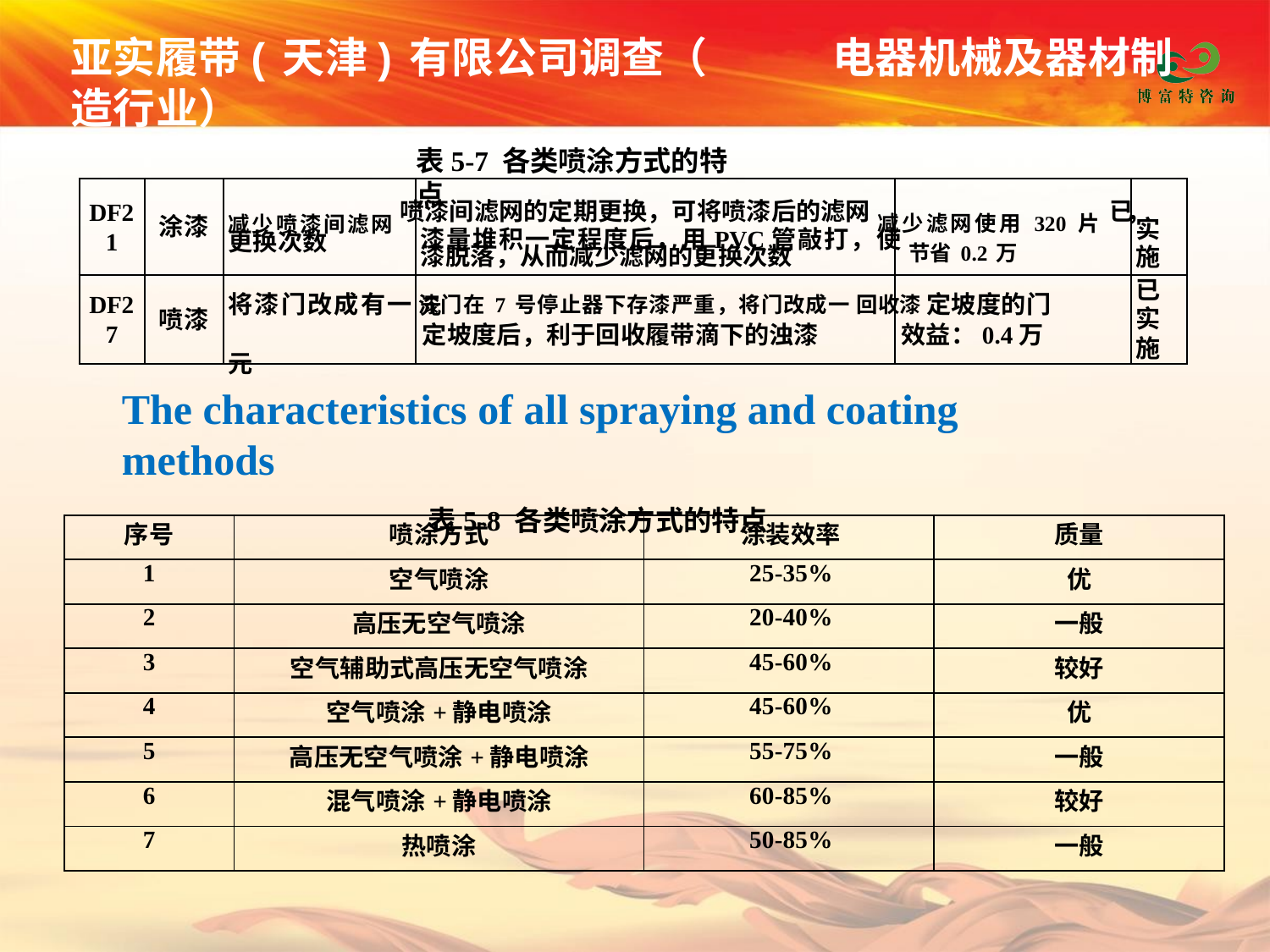

# 亚实履带(天津)有限公司调查（	电器机械及器材制造行业）

表5-7 各类喷涂方式的特点

减少喷漆间滤网 喷漆间滤网的定期更换，可将喷漆后的滤网 减少滤网使用 320片  已
DF2 1
，
涂漆
漆量堆积一定程度后，用PVC管敲打，使 节省0.2万元
实 施
更换次数
漆脱落，从而减少滤网的更换次数

已 实 施
DF2 7
将漆门改成有一 漆门在7号停止器下存漆严重，将门改成一 回收漆 定坡度的门	定坡度后，利于回收履带滴下的浊漆	效益：0.4万元
喷漆

The characteristics of all spraying and coating methods
表5-8 各类喷涂方式的特点
| 序号 | 喷涂方式 | 涂装效率 | 质量 |
| --- | --- | --- | --- |
| 1 | 空气喷涂 | 25-35% | 优 |
| 2 | 高压无空气喷涂 | 20-40% | 一般 |
| 3 | 空气辅助式高压无空气喷涂 | 45-60% | 较好 |
| 4 | 空气喷涂+静电喷涂 | 45-60% | 优 |
| 5 | 高压无空气喷涂+静电喷涂 | 55-75% | 一般 |
| 6 | 混气喷涂+静电喷涂 | 60-85% | 较好 |
| 7 | 热喷涂 | 50-85% | 一般 |